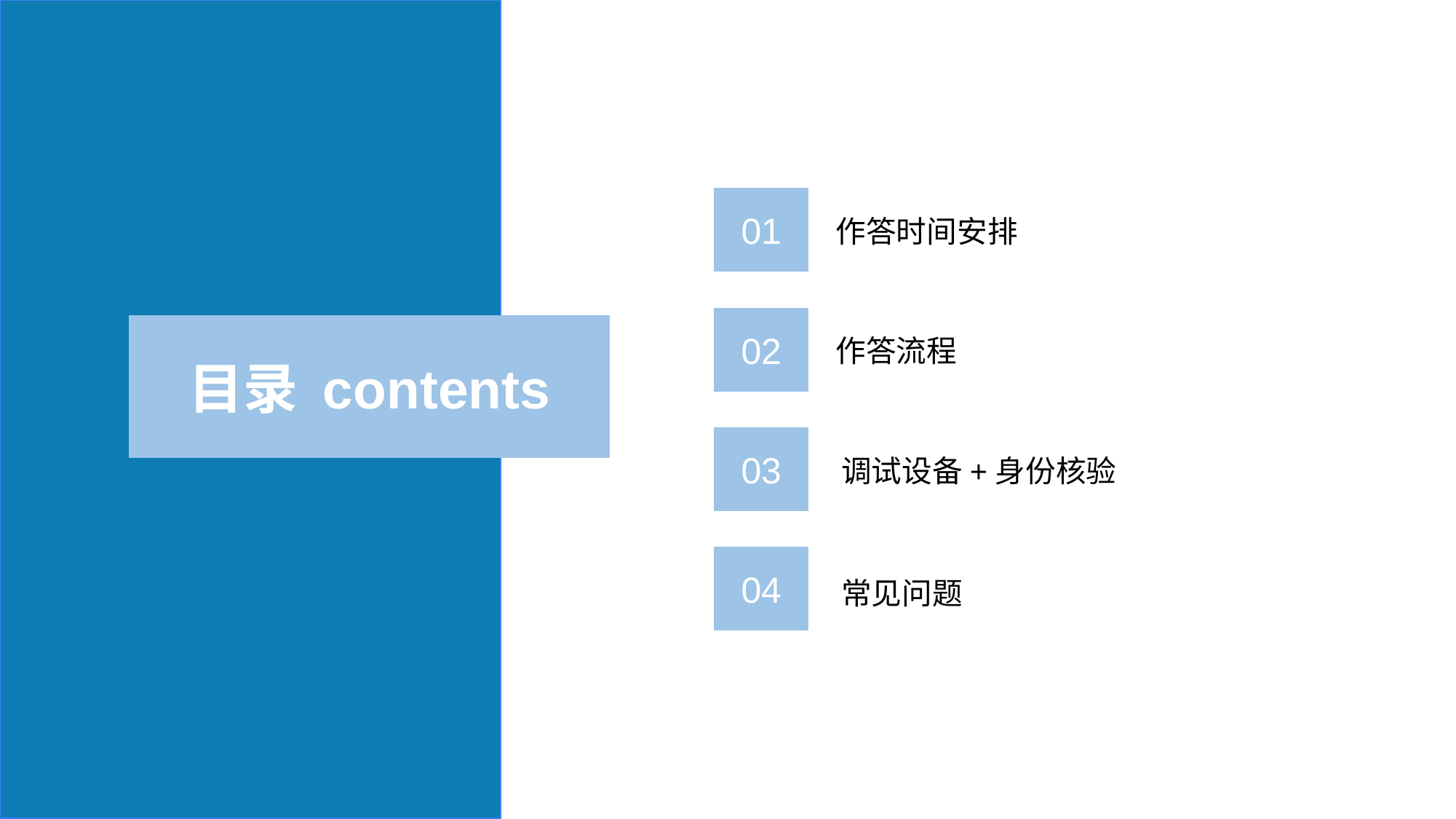

01
02
03
04
作答时间安排
作答流程
调试设备+身份核验
常见问题
目录 contents